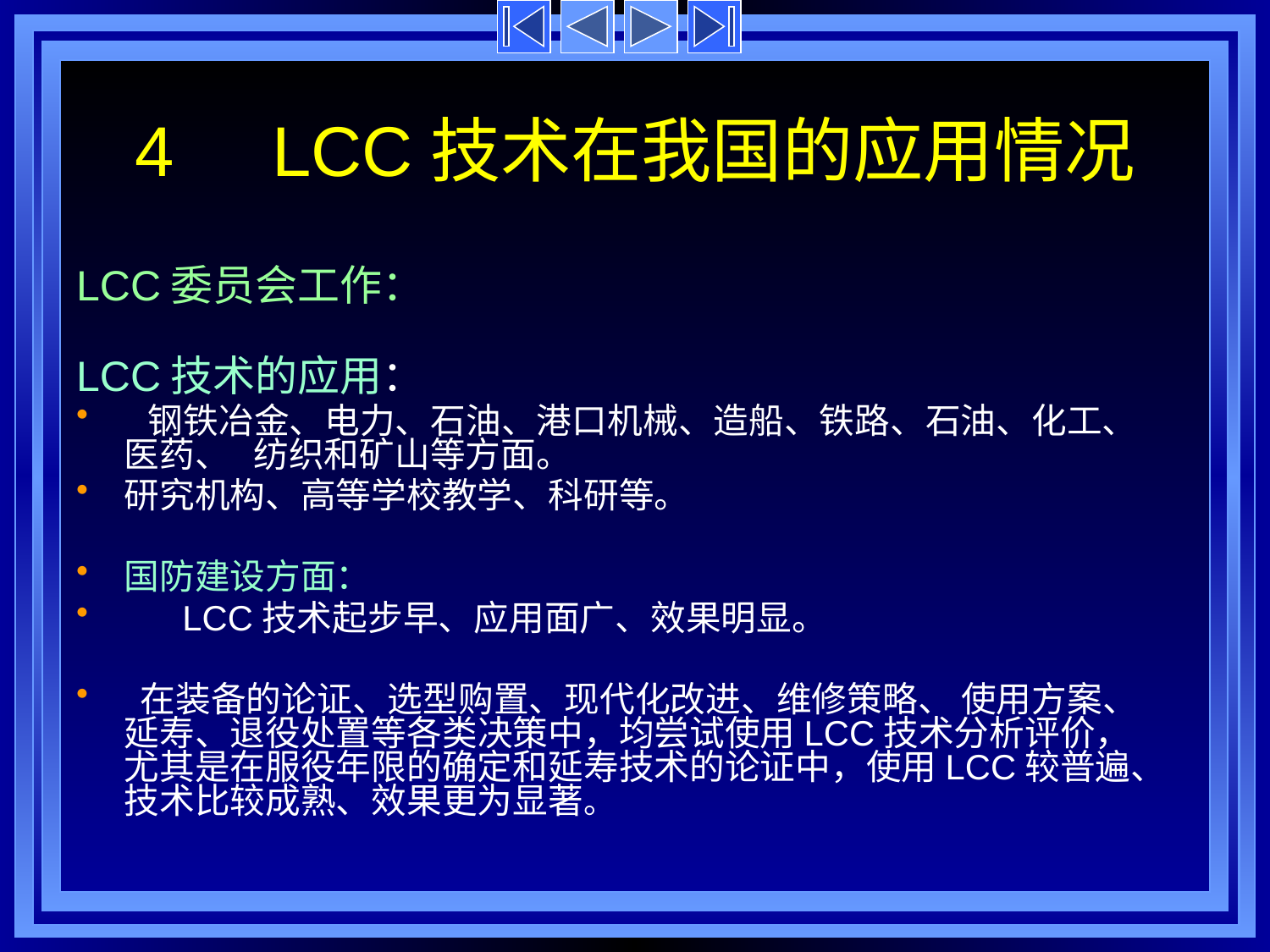

# 4     LCC技术在我国的应用情况

LCC委员会工作：

LCC技术的应用：
  钢铁冶金、电力、石油、港口机械、造船、铁路、石油、化工、医药、   纺织和矿山等方面。
研究机构、高等学校教学、科研等。

国防建设方面：
      LCC技术起步早、应用面广、效果明显。

 在装备的论证、选型购置、现代化改进、维修策略、 使用方案、延寿、退役处置等各类决策中，均尝试使用LCC技术分析评价，尤其是在服役年限的确定和延寿技术的论证中，使用LCC较普遍、技术比较成熟、效果更为显著。